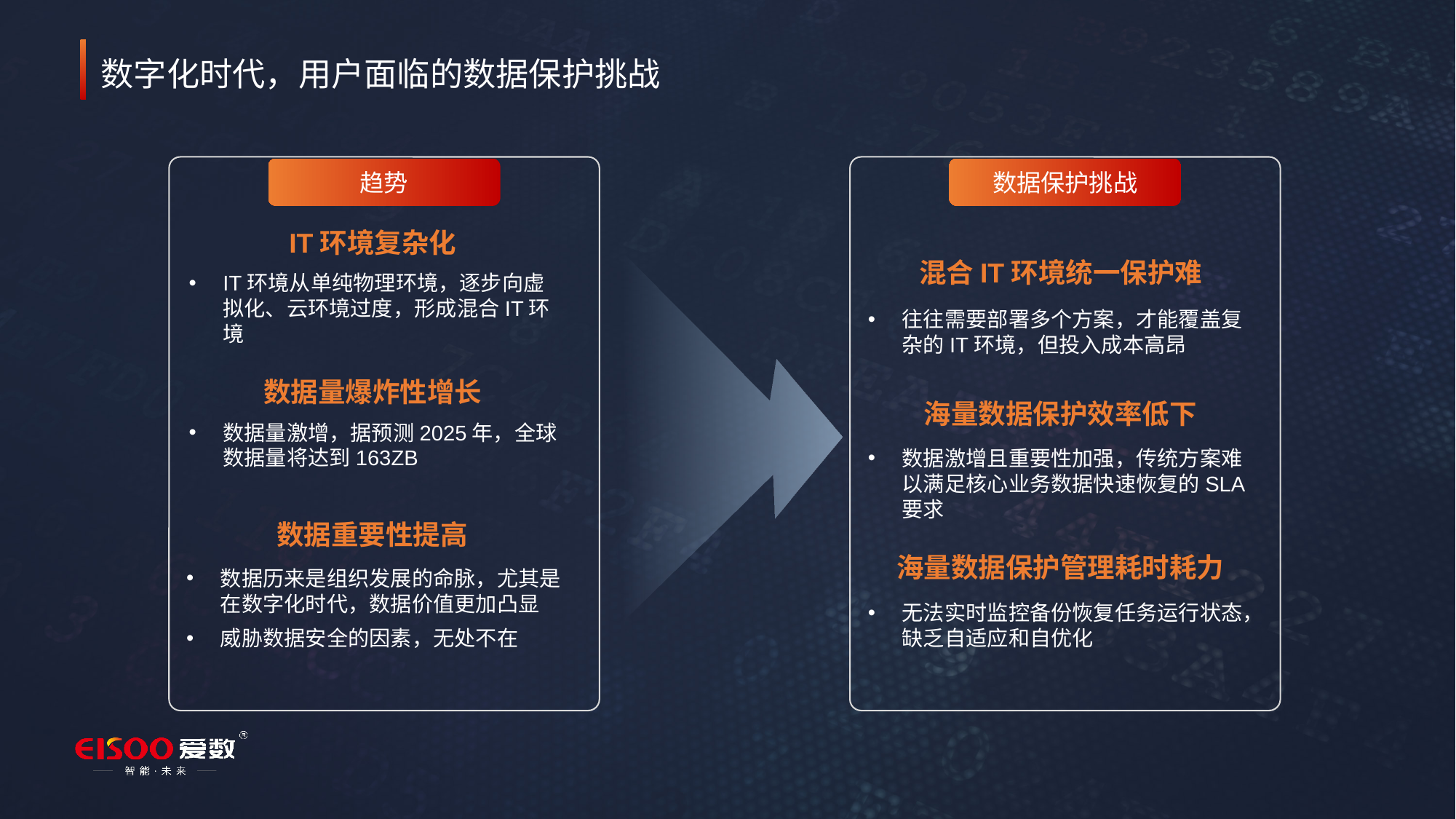

# 数字化时代，用户面临的数据保护挑战

趋势

数据保护挑战
IT环境复杂化
IT环境从单纯物理环境，逐步向虚拟化、云环境过度，形成混合IT环境
混合IT环境统一保护难
往往需要部署多个方案，才能覆盖复杂的IT环境，但投入成本高昂

数据量爆炸性增长
数据量激增，据预测2025年，全球数据量将达到163ZB
海量数据保护效率低下
数据激增且重要性加强，传统方案难以满足核心业务数据快速恢复的SLA要求
数据重要性提高
数据历来是组织发展的命脉，尤其是在数字化时代，数据价值更加凸显
威胁数据安全的因素，无处不在
海量数据保护管理耗时耗力
无法实时监控备份恢复任务运行状态，缺乏自适应和自优化